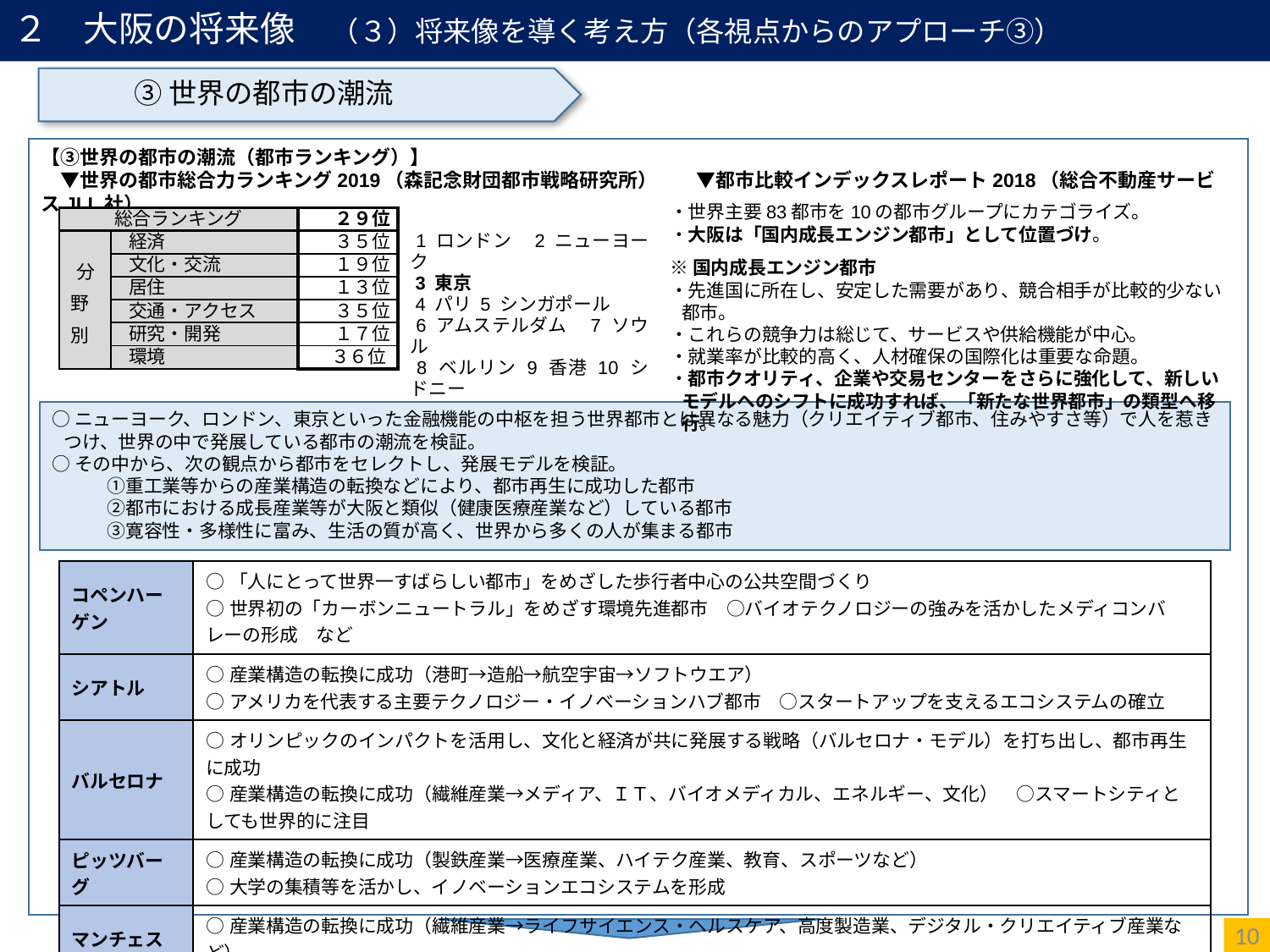

# ２　大阪の将来像　（３）将来像を導く考え方（各視点からのアプローチ③）

③世界の都市の潮流
【③世界の都市の潮流（都市ランキング）】
　▼世界の都市総合力ランキング2019（森記念財団都市戦略研究所）　　▼都市比較インデックスレポート2018（総合不動産サービスJLL社）

【③世界の都市の潮流（世界の発展都市）】

・世界主要83都市を10の都市グループにカテゴライズ。
・大阪は「国内成長エンジン都市」として位置づけ。
| 総合ランキング |  | ２９位 |
| --- | --- | --- |
| 分野別 | 経済 | ３５位 |
|  | 文化・交流 | １９位 |
|  | 居住 | １３位 |
|  | 交通・アクセス | ３５位 |
|  | 研究・開発 | １７位 |
|  | 環境 | ３６位 |
 1 ロンドン　2 ニューヨーク
 3 東京
 4 パリ 5 シンガポール
 6 アムステルダム　7 ソウル
 8 ベルリン 9 香港 10 シドニー
※国内成長エンジン都市
・先進国に所在し、安定した需要があり、競合相手が比較的少ない都市。
・これらの競争力は総じて、サービスや供給機能が中心。
・就業率が比較的高く、人材確保の国際化は重要な命題。
・都市クオリティ、企業や交易センターをさらに強化して、新しいモデルへのシフトに成功すれば、「新たな世界都市」の類型へ移行。
○ニューヨーク、ロンドン、東京といった金融機能の中枢を担う世界都市とは異なる魅力（クリエイティブ都市、住みやすさ等）で人を惹きつけ、世界の中で発展している都市の潮流を検証。
○その中から、次の観点から都市をセレクトし、発展モデルを検証。
　　　①重工業等からの産業構造の転換などにより、都市再生に成功した都市
　　　②都市における成長産業等が大阪と類似（健康医療産業など）している都市
　　　③寛容性・多様性に富み、生活の質が高く、世界から多くの人が集まる都市
| コペンハーゲン | ○「人にとって世界一すばらしい都市」をめざした歩行者中心の公共空間づくり ○世界初の「カーボンニュートラル」をめざす環境先進都市　○バイオテクノロジーの強みを活かしたメディコンバレーの形成　など |
| --- | --- |
| シアトル | ○産業構造の転換に成功（港町→造船→航空宇宙→ソフトウエア） ○アメリカを代表する主要テクノロジー・イノベーションハブ都市　○スタートアップを支えるエコシステムの確立 |
| バルセロナ | ○オリンピックのインパクトを活用し、文化と経済が共に発展する戦略（バルセロナ・モデル）を打ち出し、都市再生に成功 ○産業構造の転換に成功（繊維産業→メディア、ＩＴ、バイオメディカル、エネルギー、文化）　○スマートシティとしても世界的に注目 |
| ピッツバーグ | ○産業構造の転換に成功（製鉄産業→医療産業、ハイテク産業、教育、スポーツなど） ○大学の集積等を活かし、イノベーションエコシステムを形成 |
| マンチェスター | ○産業構造の転換に成功（繊維産業→ライフサイエンス・ヘルスケア、高度製造業、デジタル・クリエイティブ産業など） ○スマートシティの取組を展開　○マンチェスター国際空港を有し、交通アクセスの利便性が高い |
| ポートランド | ○人口減少下において人口が増え続けている街。全米で住みたい街１位（職住近接による「20分圏コミュニティ」を形成） ○産業構造の転換に成功（農林業→製鉄・造船→グリーンビジネス、スポーツ、ソフトウエアなど） |
10